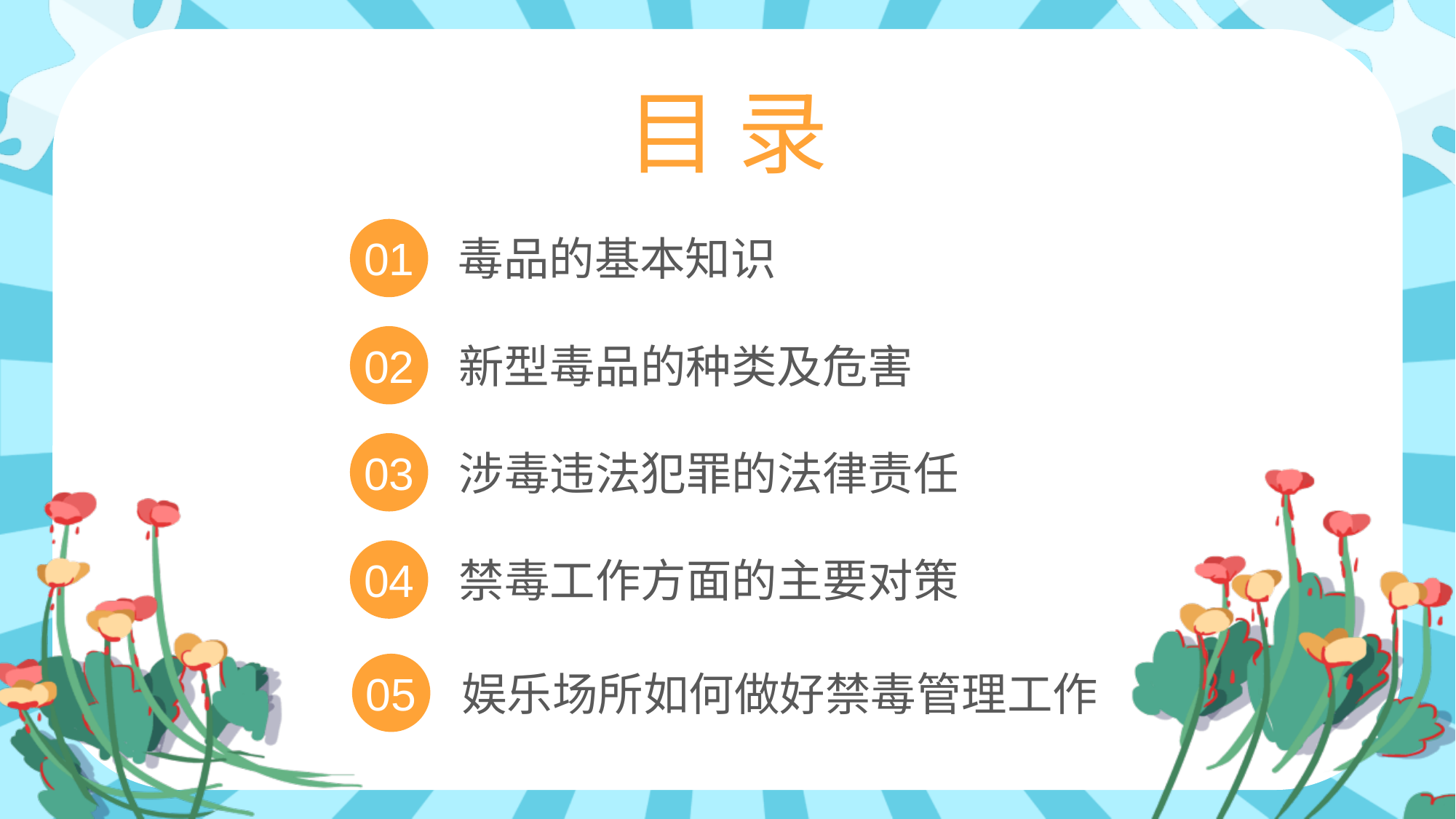

目 录

01
毒品的基本知识

02
新型毒品的种类及危害

03
涉毒违法犯罪的法律责任

04
禁毒工作方面的主要对策

05
娱乐场所如何做好禁毒管理工作